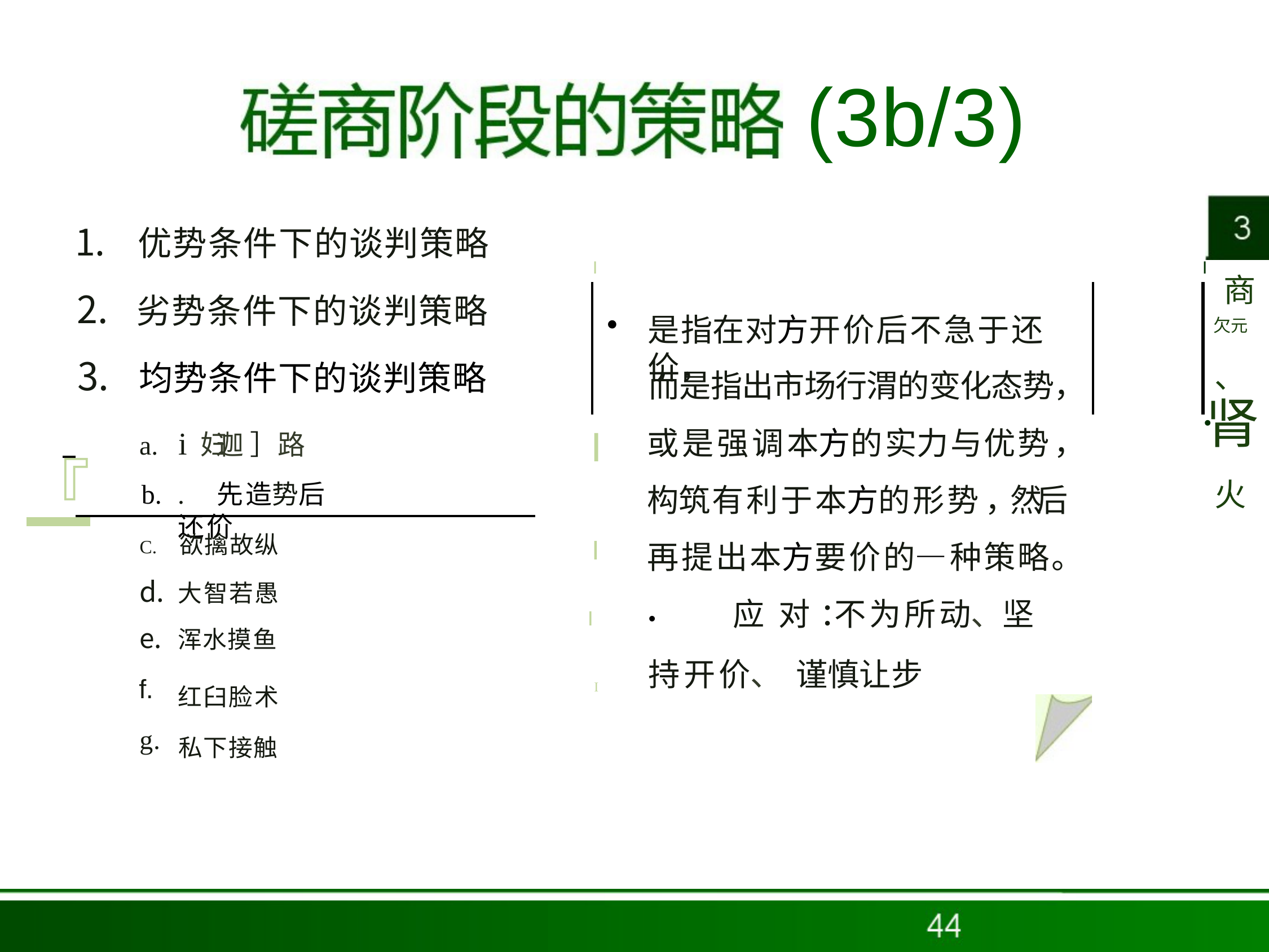

# (3b/3)

优势条件下的谈判策略
劣势条件下的谈判策略
均势条件下的谈判策略
I
I
商

是指在对方开价后不急于还价，
欠元
、肾火
而是指出市场行渭的变化态势， 或是强调本方的实力与优势，  构筑有利于本方的形势，然后 再提出本方要价的—种策略。
．
i 妇 迦 ］路
.	先造势后还价
I
『

C.	欲擒故纵
I
大智若愚
浑水摸鱼
f.
g.
I	•	应 对：  不为所动、坚持开价、 谨慎让步
I
红臼脸术

私下接触